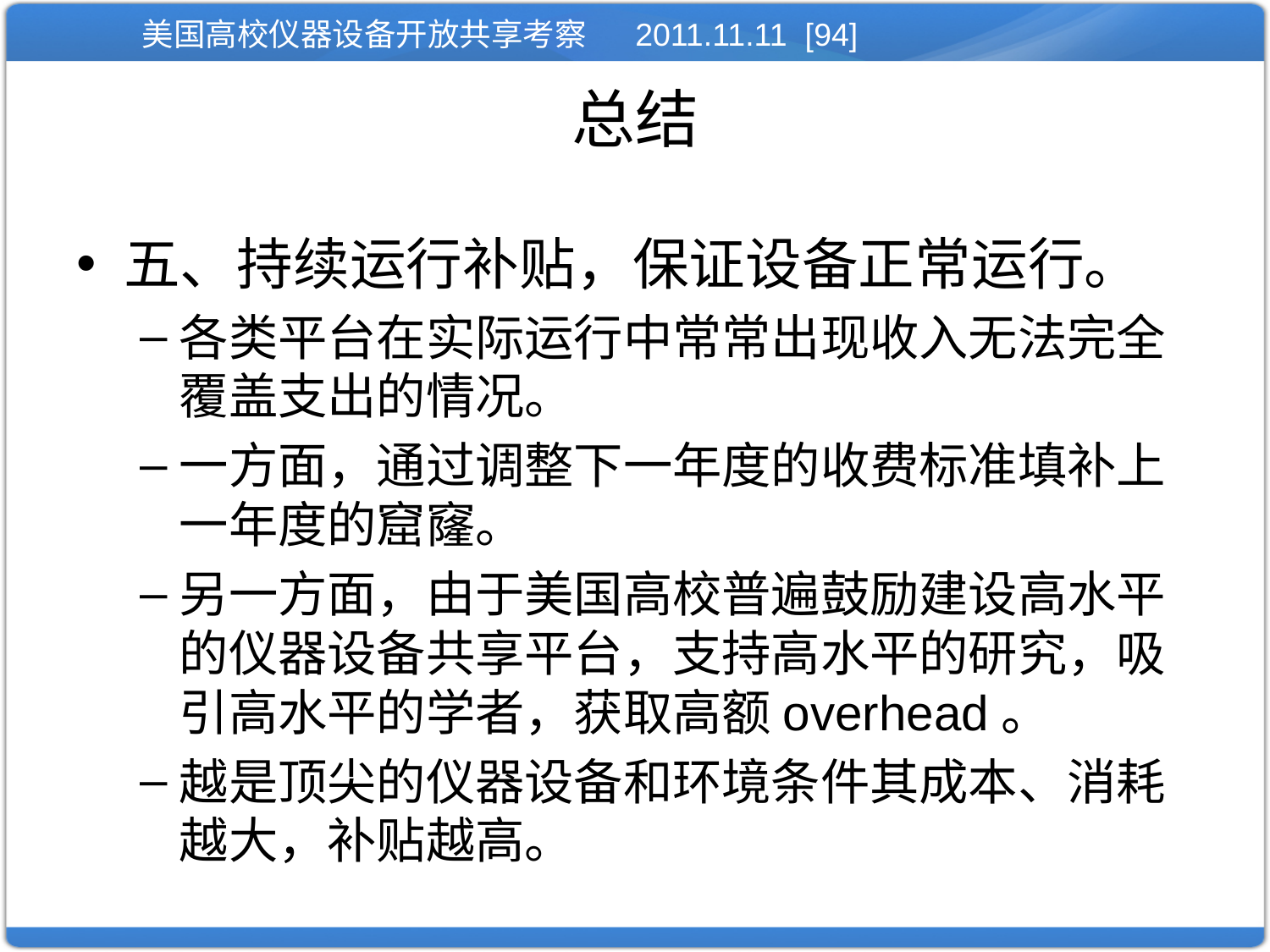

# 总结
五、持续运行补贴，保证设备正常运行。
各类平台在实际运行中常常出现收入无法完全覆盖支出的情况。
一方面，通过调整下一年度的收费标准填补上一年度的窟窿。
另一方面，由于美国高校普遍鼓励建设高水平的仪器设备共享平台，支持高水平的研究，吸引高水平的学者，获取高额overhead。
越是顶尖的仪器设备和环境条件其成本、消耗越大，补贴越高。